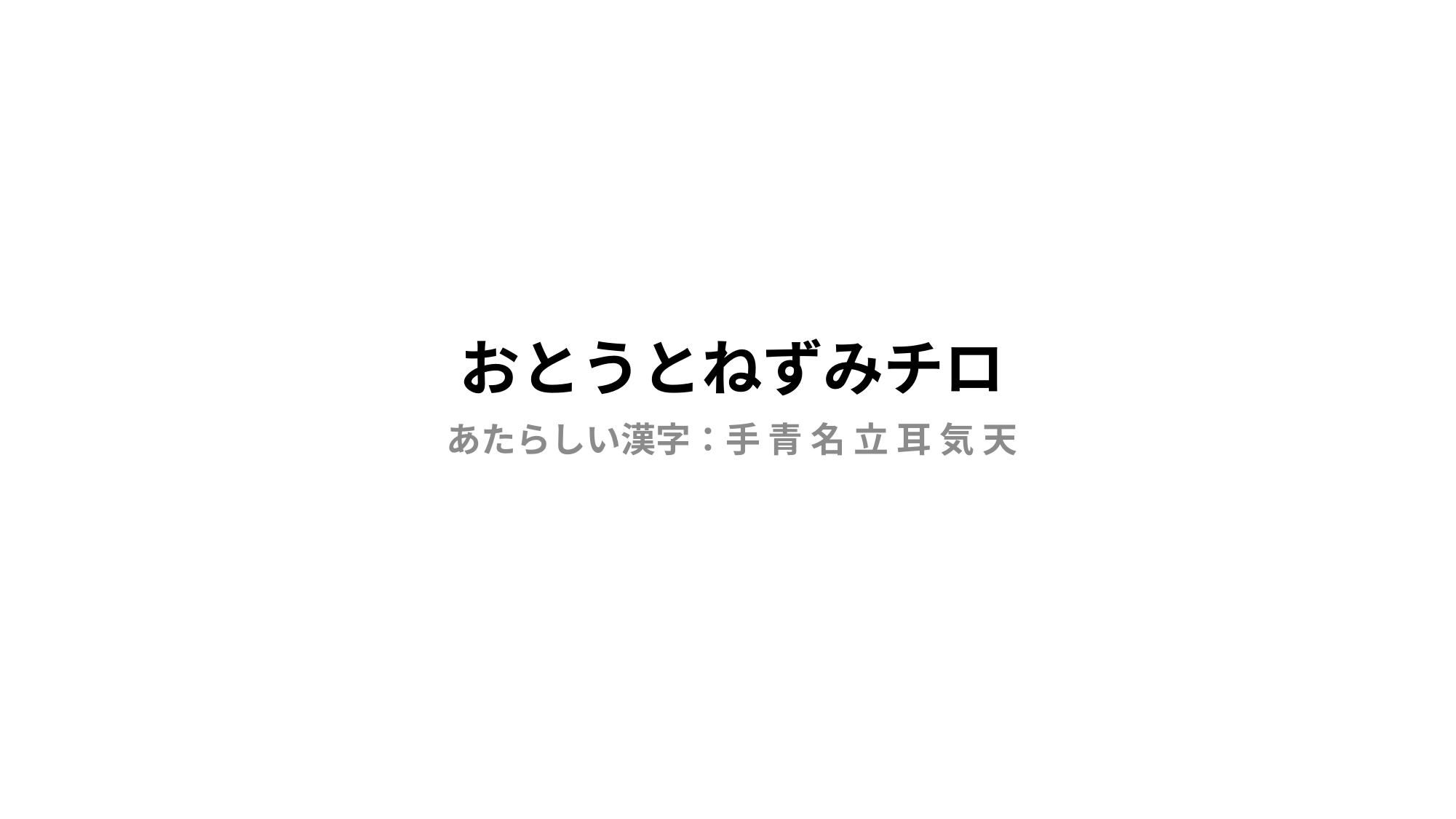

# おとうとねずみチロ
あたらしい漢字：手 青 名 立 耳 気 天